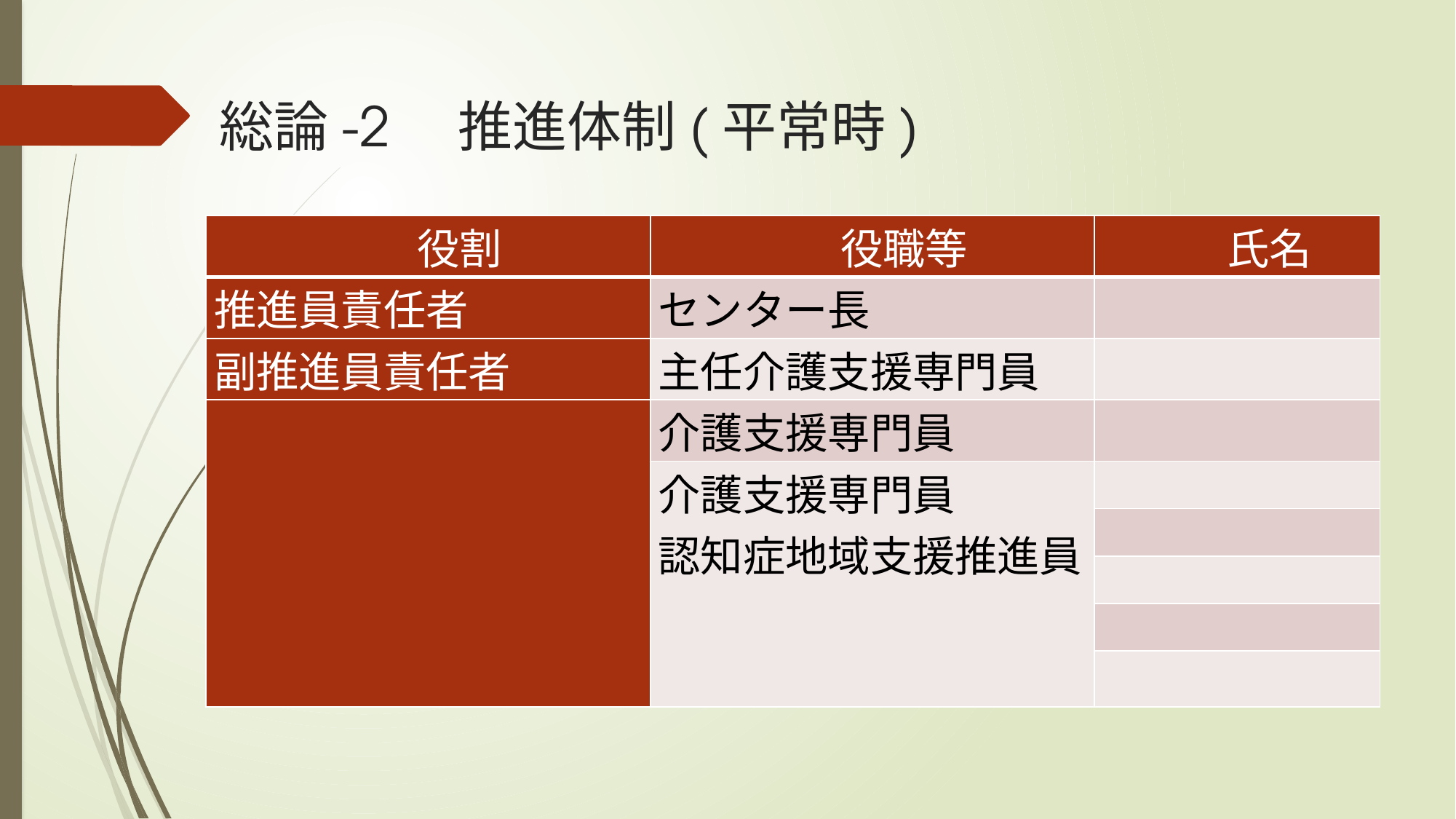

# 総論-2　推進体制(平常時)
| 役割 | 役職等 | 氏名 |
| --- | --- | --- |
| 推進員責任者 | センター長 |  |
| 副推進員責任者 | 主任介護支援専門員 |  |
|  | 介護支援専門員 |  |
|  | 介護支援専門員 認知症地域支援推進員 |  |
|  |  |  |
|  |  |  |
|  |  |  |
|  |  |  |